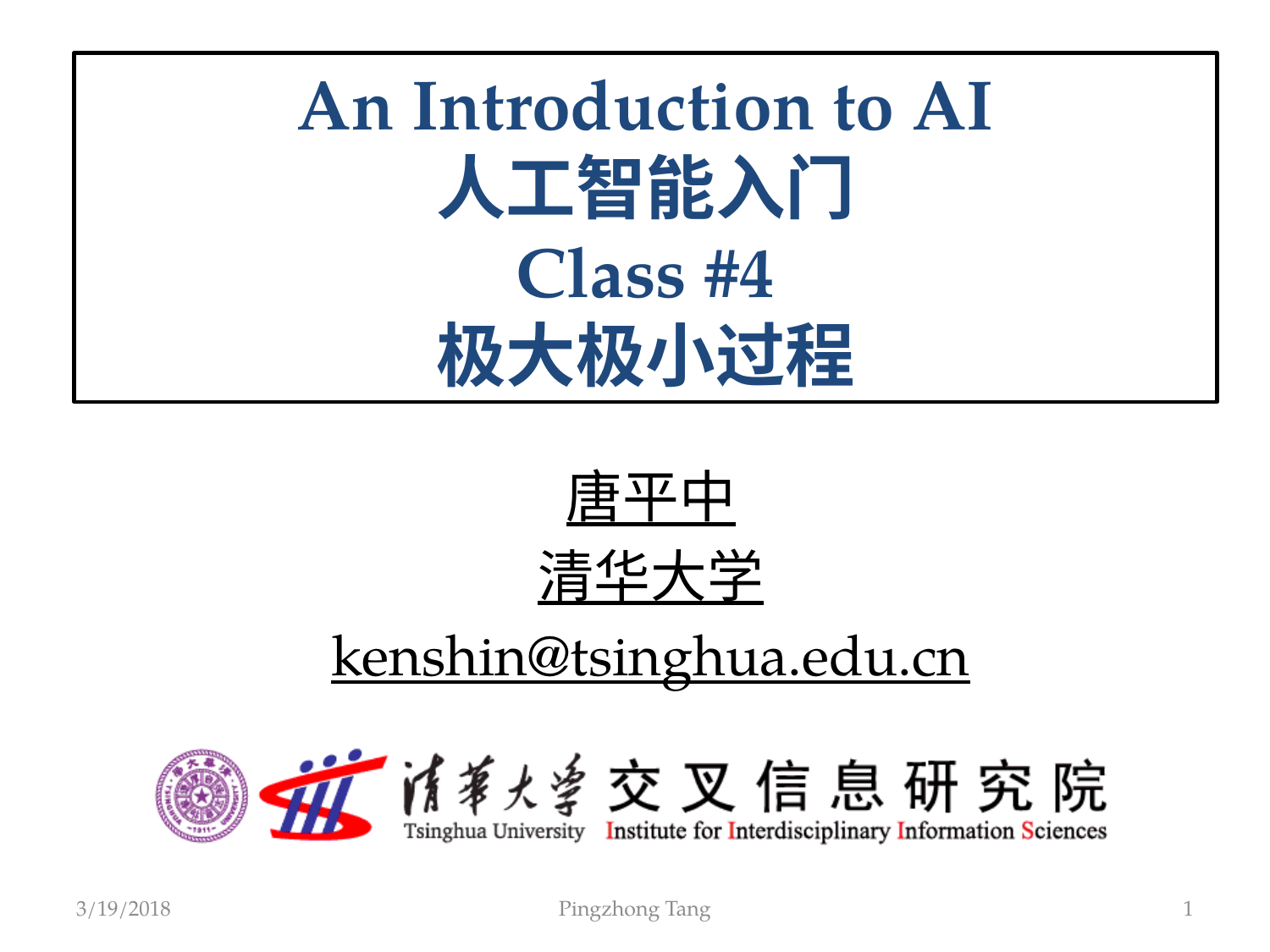

# An Introduction to AI 人工智能入门 Class #4 极大极小过程
唐平中
清华大学
kenshin@tsinghua.edu.cn
3/19/2018
Pingzhong Tang
1